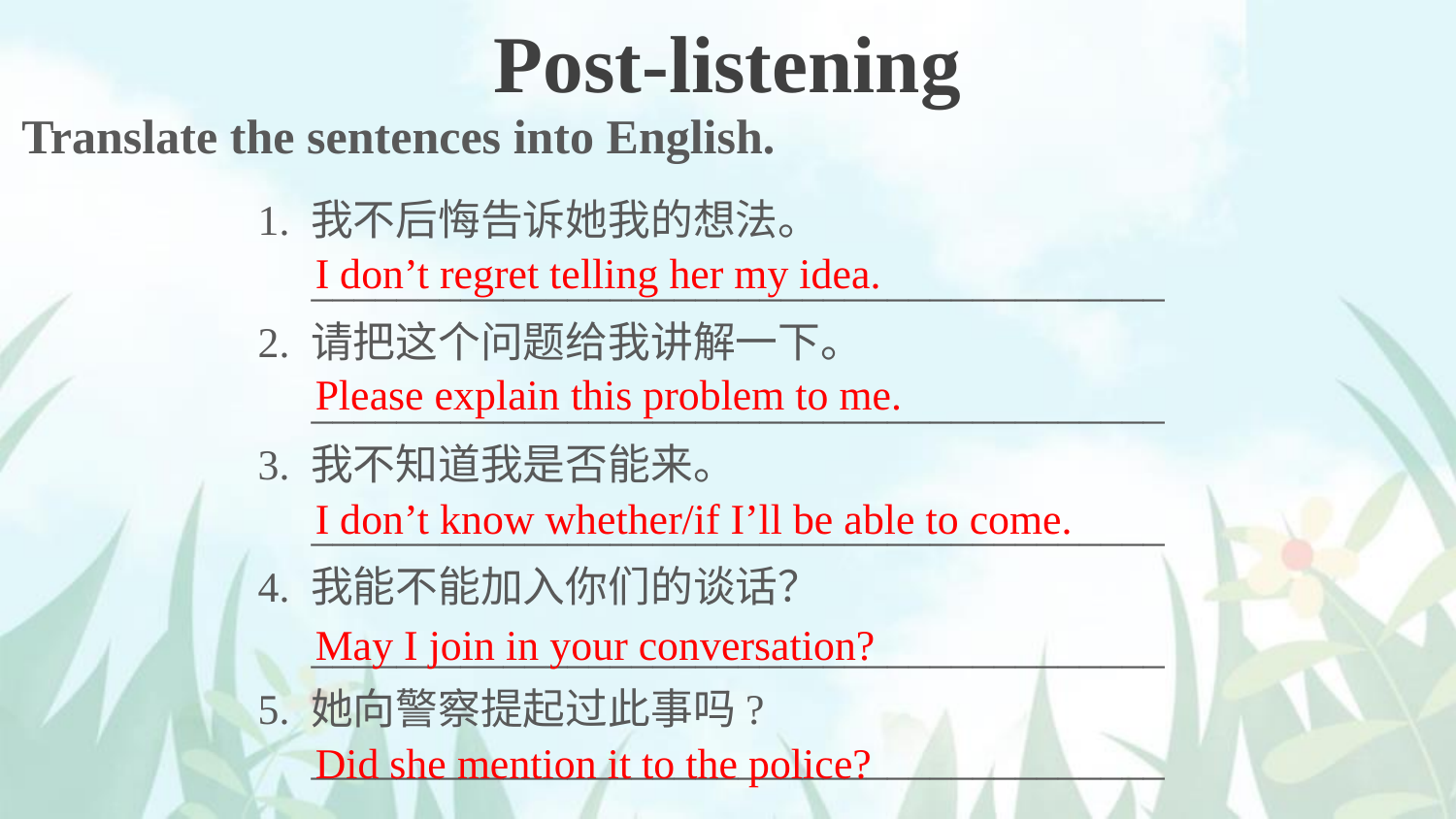

Post-listening
Translate the sentences into English.
1. 我不后悔告诉她我的想法。
     ________________________________________
2. 请把这个问题给我讲解一下。
     ________________________________________
3. 我不知道我是否能来。
     ________________________________________
4. 我能不能加入你们的谈话？
     ________________________________________
5. 她向警察提起过此事吗?
     ________________________________________
I don’t regret telling her my idea.
Please explain this problem to me.
I don’t know whether/if I’ll be able to come.
May I join in your conversation?
Did she mention it to the police?